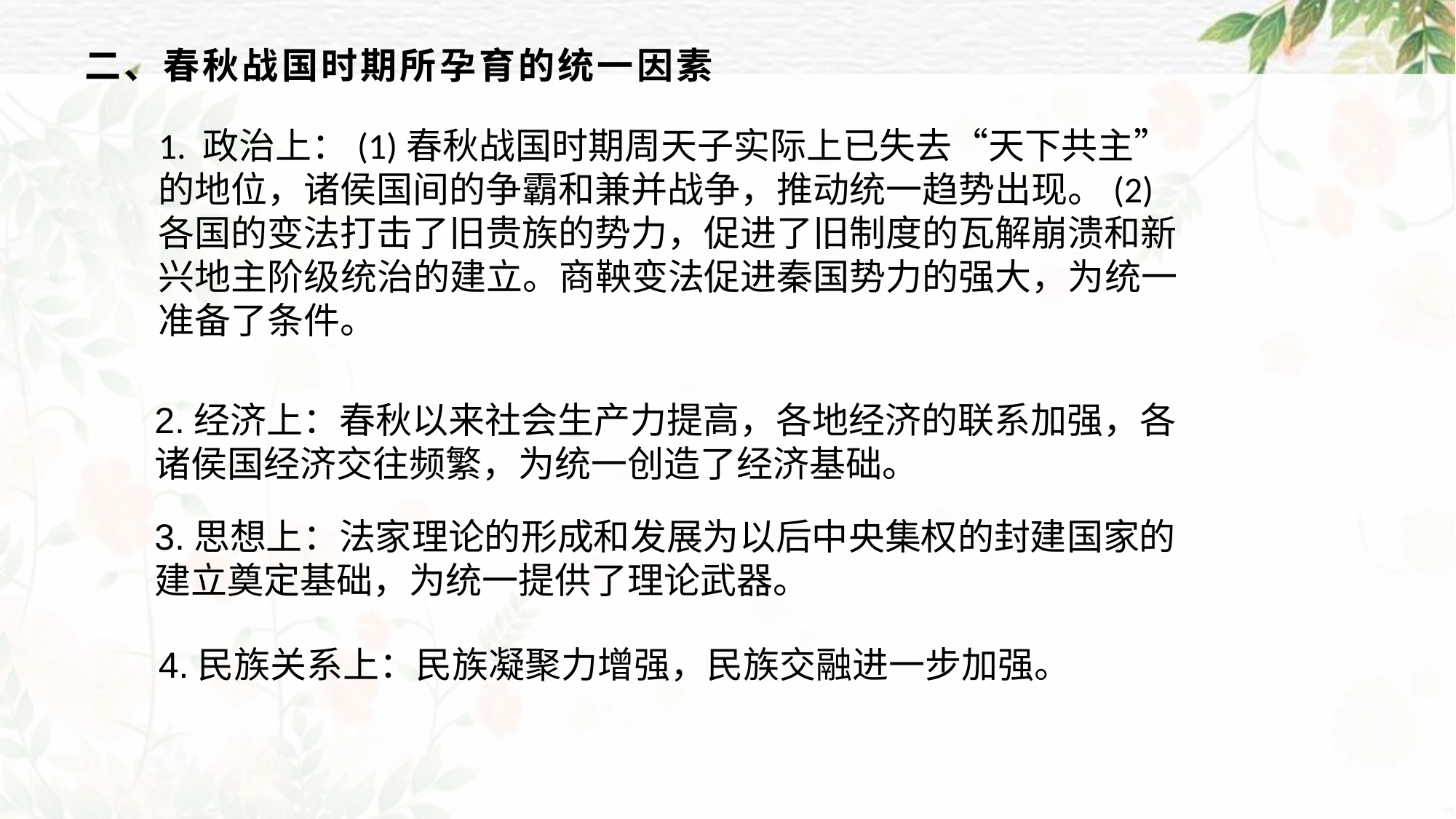

# 二、春秋战国时期所孕育的统一因素
1. 政治上：(1)春秋战国时期周天子实际上已失去“天下共主”的地位，诸侯国间的争霸和兼并战争，推动统一趋势出现。(2)各国的变法打击了旧贵族的势力，促进了旧制度的瓦解崩溃和新兴地主阶级统治的建立。商鞅变法促进秦国势力的强大，为统一准备了条件。

2.经济上：春秋以来社会生产力提高，各地经济的联系加强，各诸侯国经济交往频繁，为统一创造了经济基础。
3.思想上：法家理论的形成和发展为以后中央集权的封建国家的建立奠定基础，为统一提供了理论武器。
4.民族关系上：民族凝聚力增强，民族交融进一步加强。